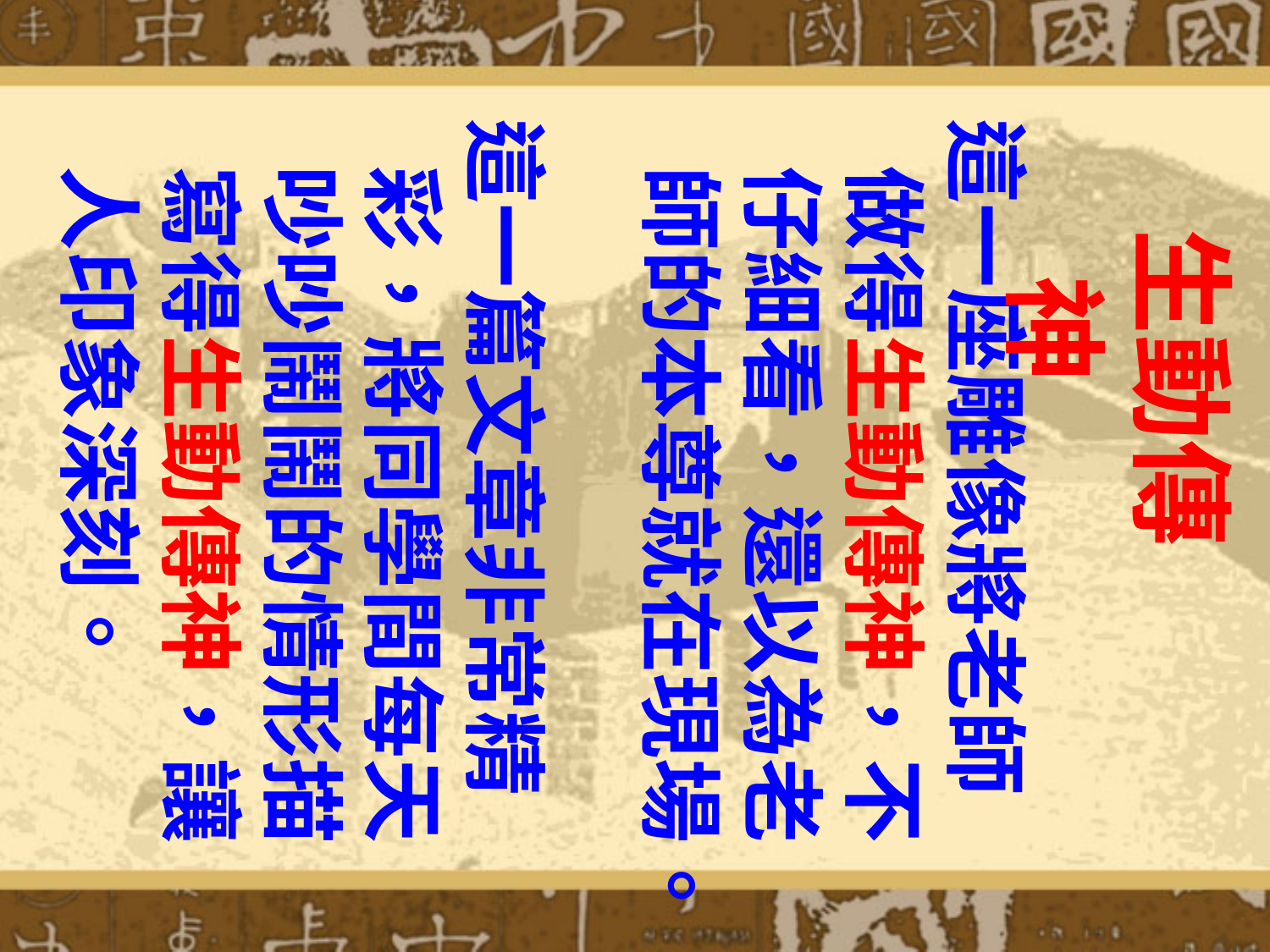

這一篇文章非常精彩，將同學間每天吵吵鬧鬧的情形描寫得生動傳神，讓人印象深刻。
這一座雕像將老師做得生動傳神，不仔細看，還以為老師的本尊就在現場。
生動傳神